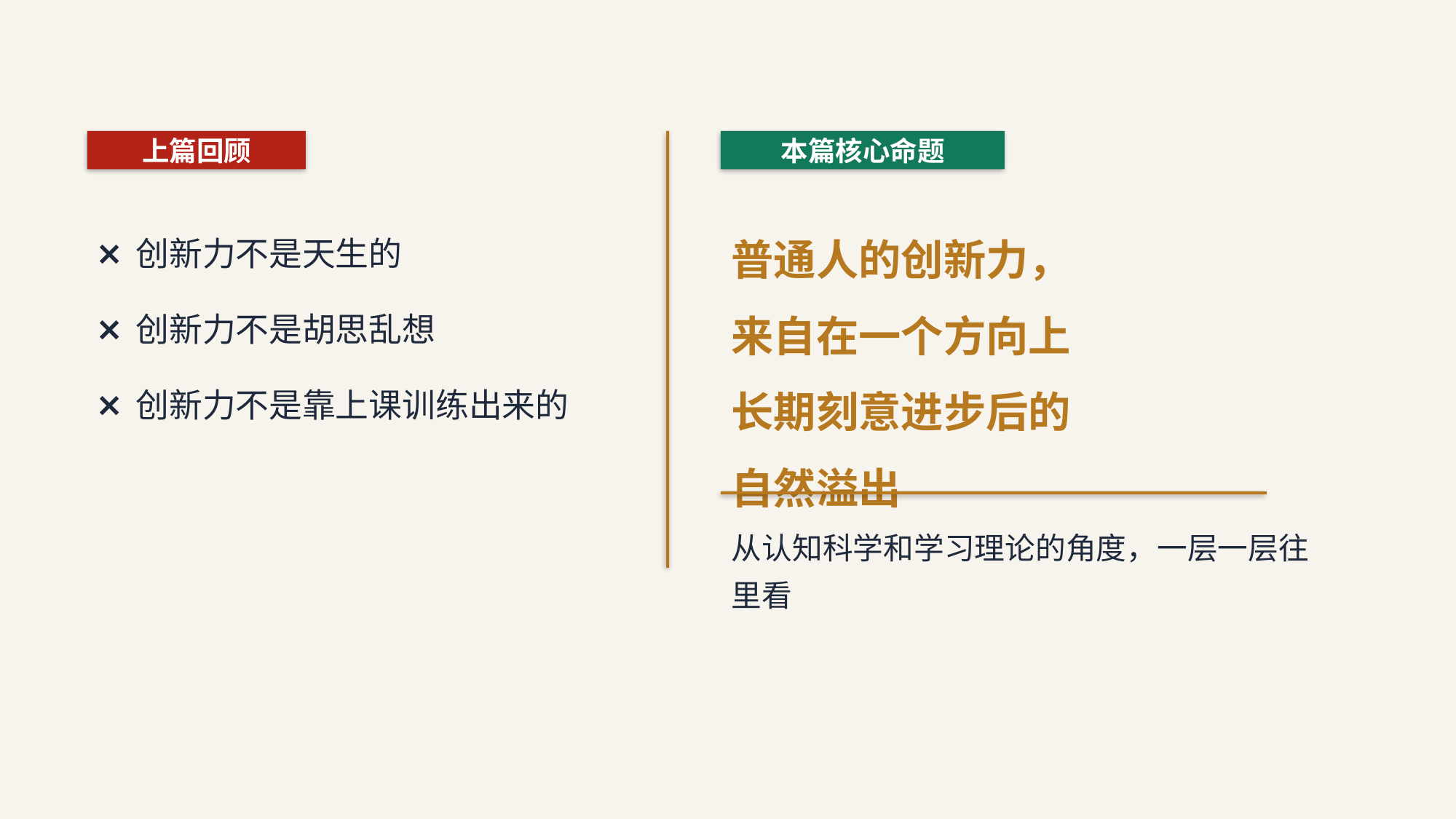

上篇回顾

本篇核心命题
❌ 创新力不是天生的
❌ 创新力不是胡思乱想
❌ 创新力不是靠上课训练出来的
普通人的创新力，
来自在一个方向上
长期刻意进步后的
自然溢出

从认知科学和学习理论的角度，一层一层往里看